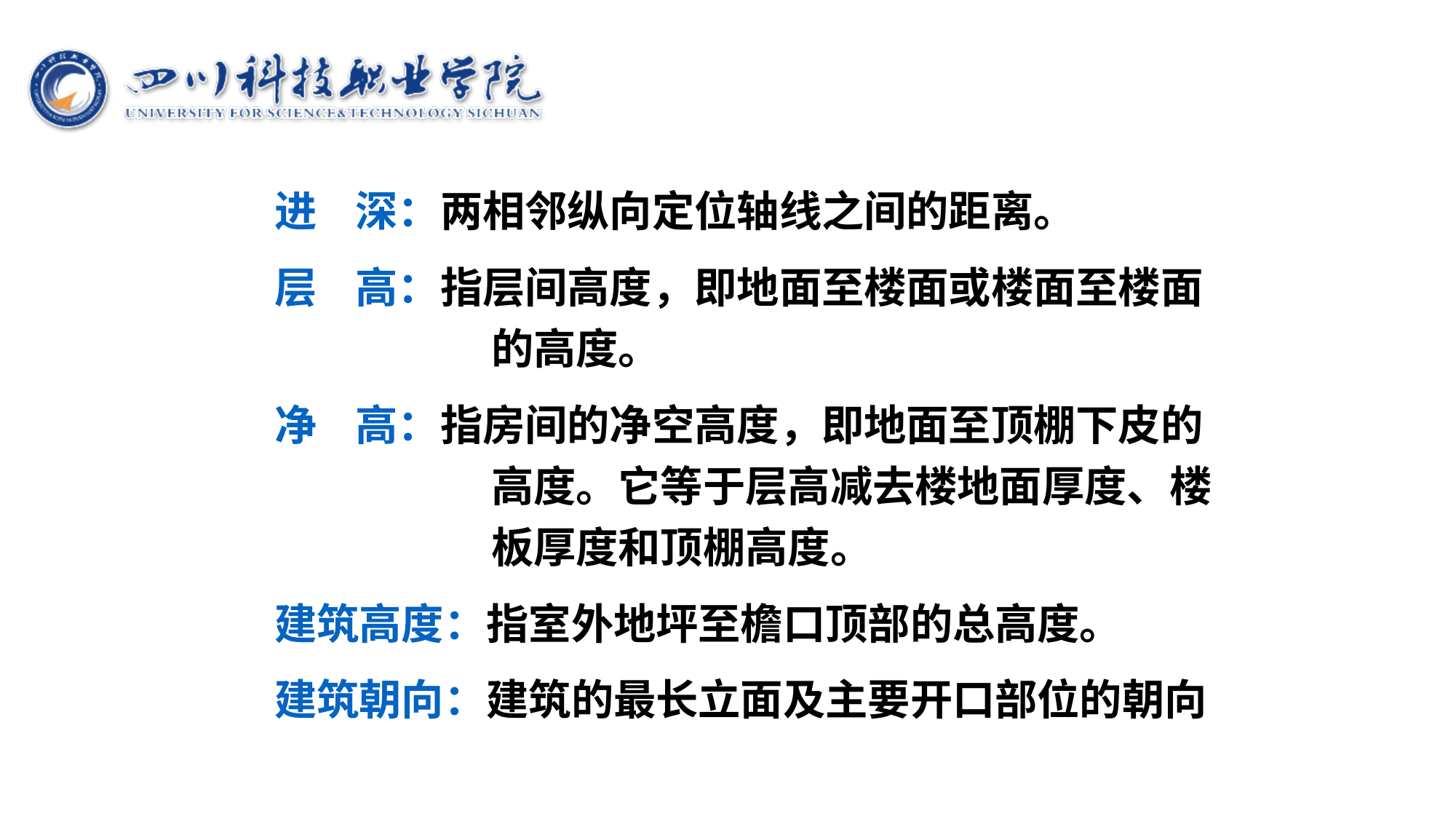

进    深：两相邻纵向定位轴线之间的距离。
层    高：指层间高度，即地面至楼面或楼面至楼面的高度。
净    高：指房间的净空高度，即地面至顶棚下皮的高度。它等于层高减去楼地面厚度、楼板厚度和顶棚高度。
建筑高度：指室外地坪至檐口顶部的总高度。
建筑朝向：建筑的最长立面及主要开口部位的朝向